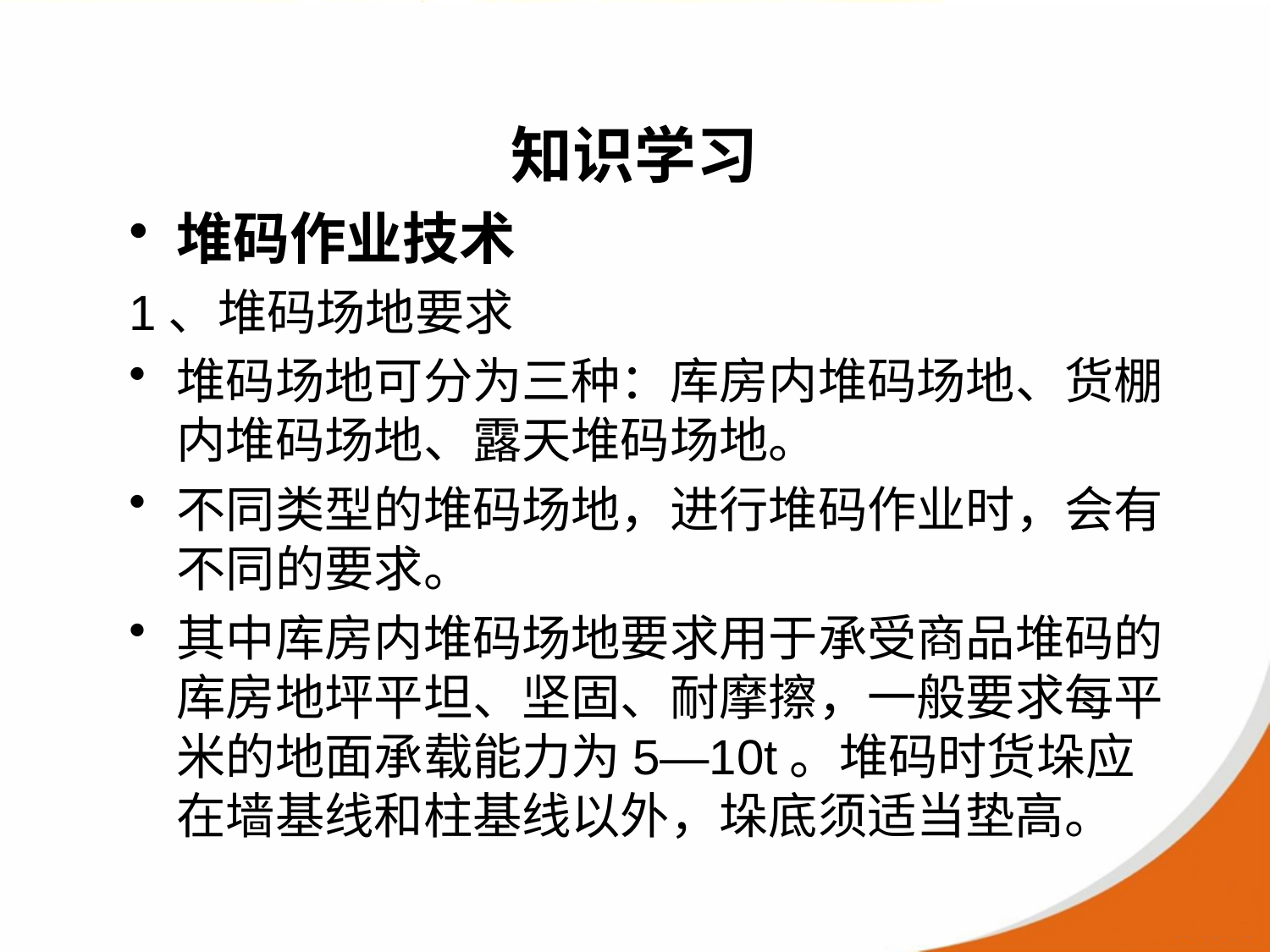

# 知识学习
堆码作业技术
1、堆码场地要求
堆码场地可分为三种：库房内堆码场地、货棚内堆码场地、露天堆码场地。
不同类型的堆码场地，进行堆码作业时，会有不同的要求。
其中库房内堆码场地要求用于承受商品堆码的库房地坪平坦、坚固、耐摩擦，一般要求每平米的地面承载能力为5—10t。堆码时货垛应在墙基线和柱基线以外，垛底须适当垫高。